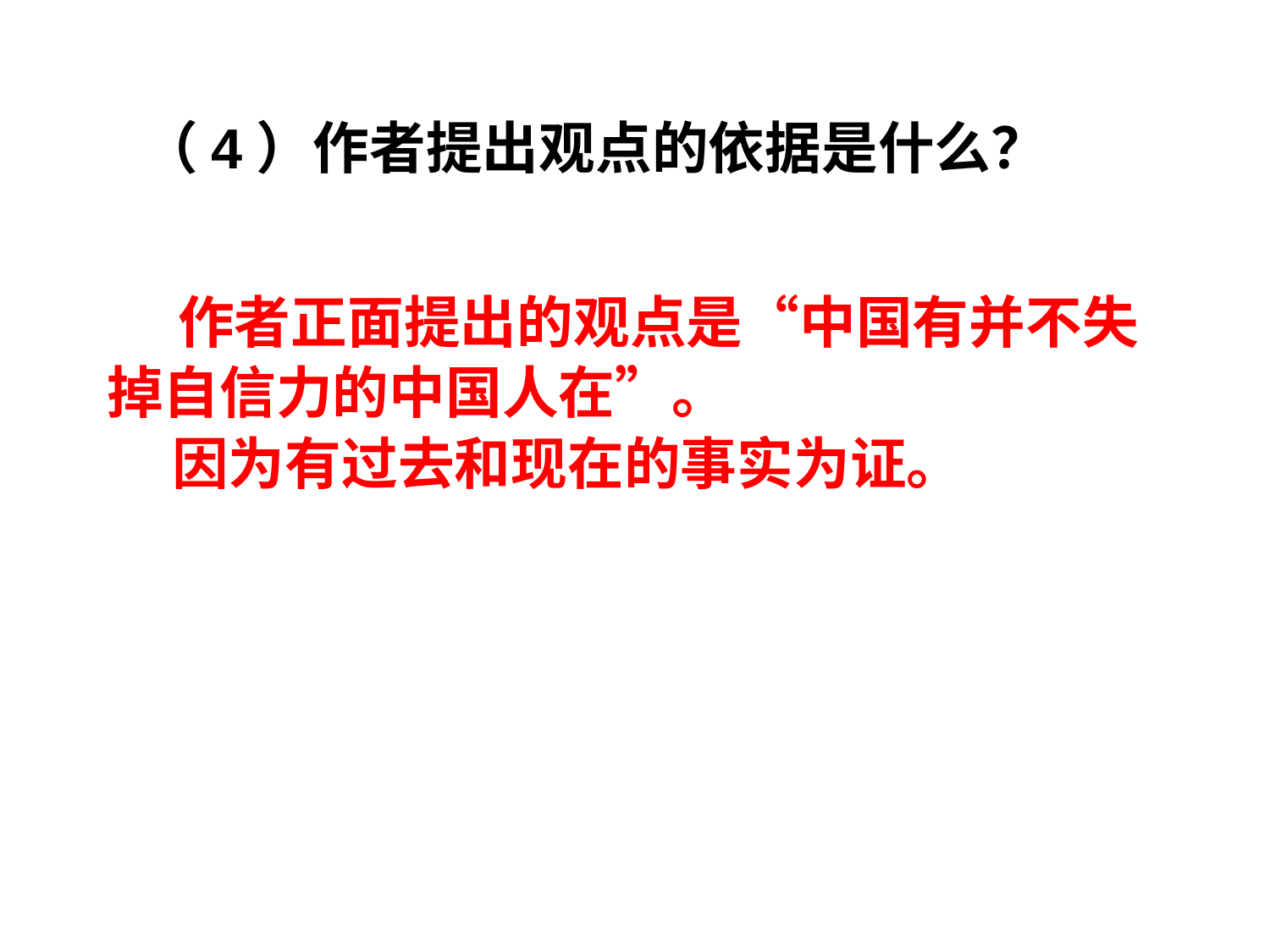

（4）作者提出观点的依据是什么？
     作者正面提出的观点是“中国有并不失掉自信力的中国人在”。
    因为有过去和现在的事实为证。